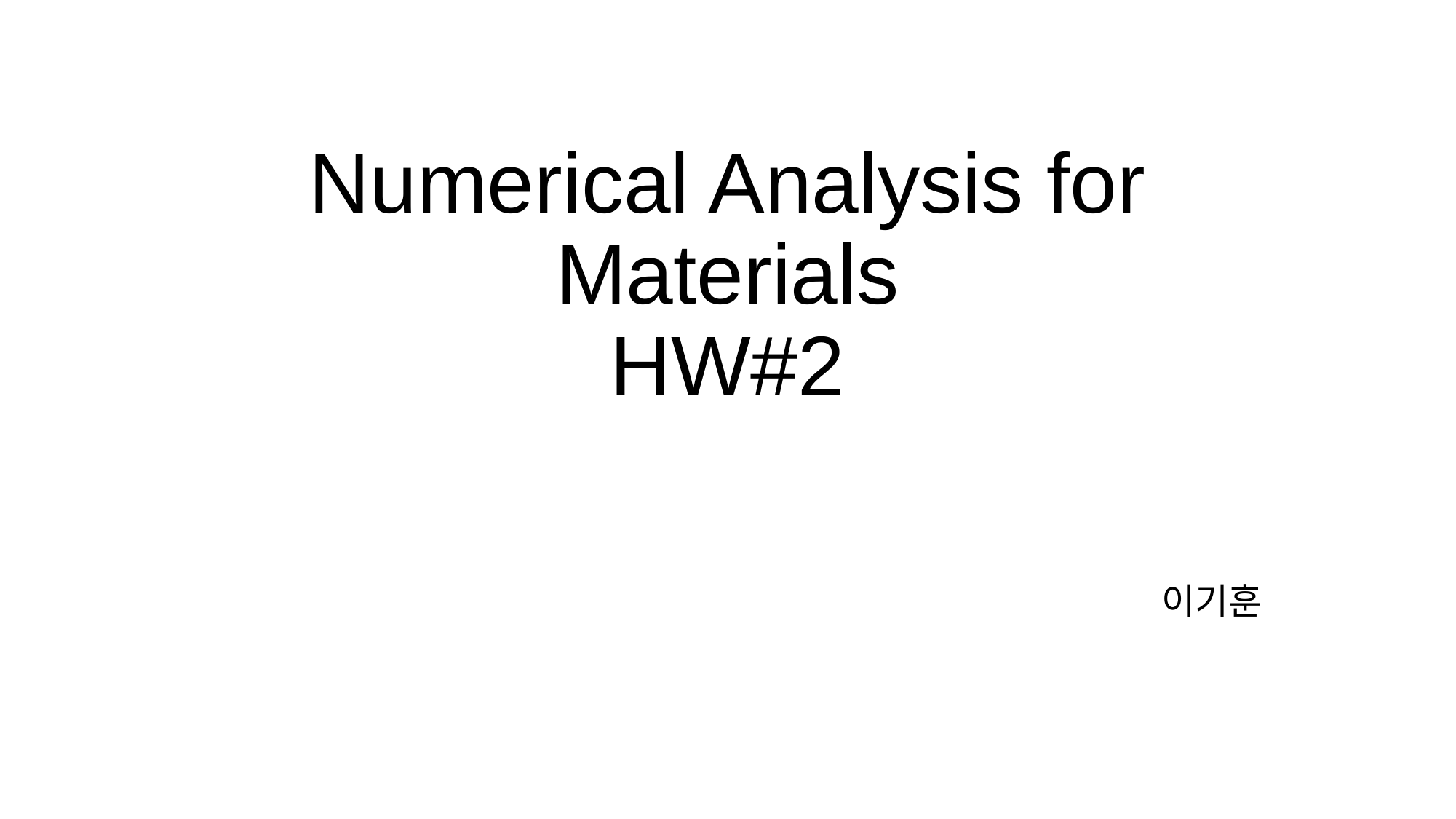

# Numerical Analysis for Materials HW#2
이기훈